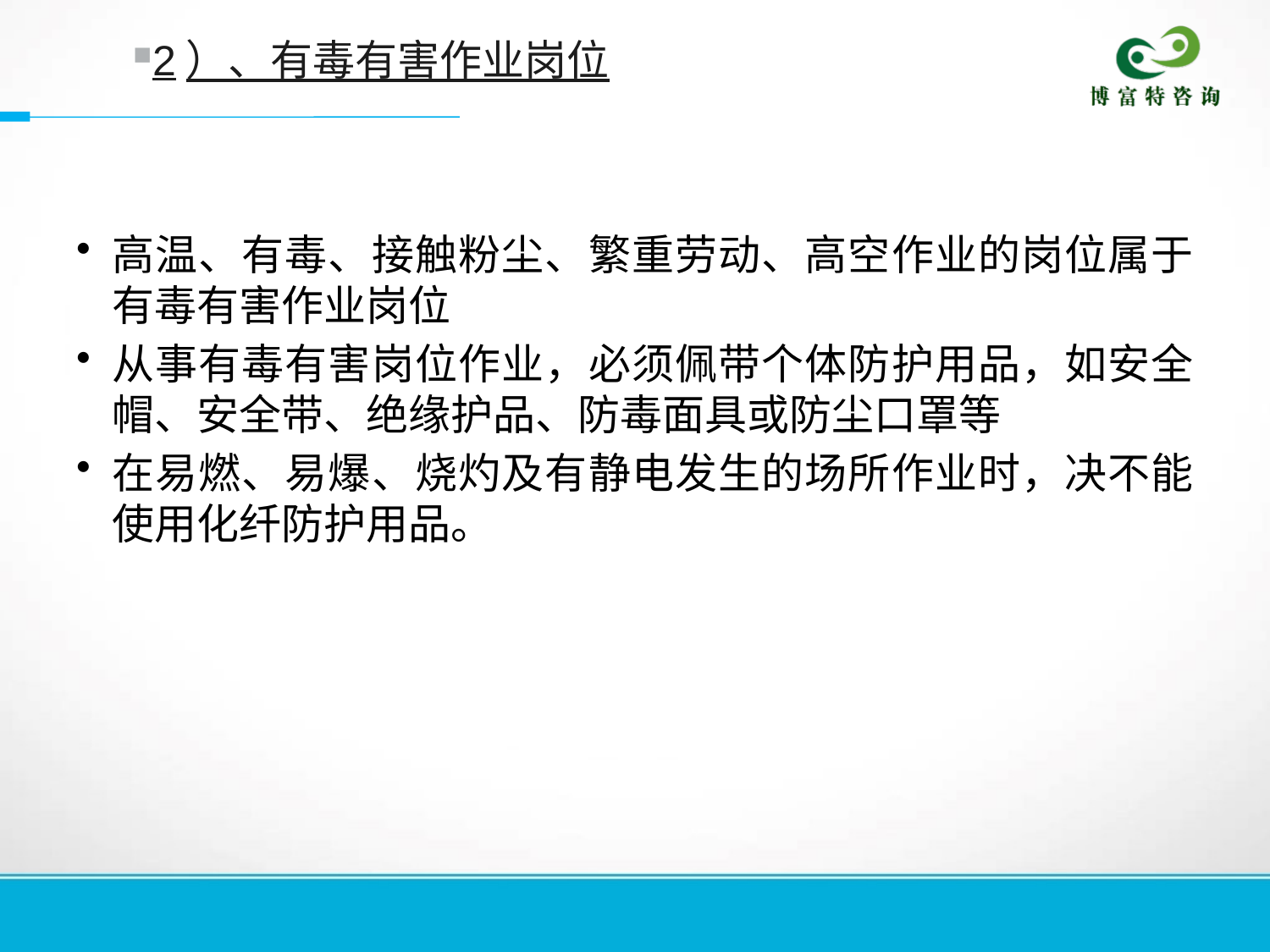

2）、有毒有害作业岗位
高温、有毒、接触粉尘、繁重劳动、高空作业的岗位属于有毒有害作业岗位
从事有毒有害岗位作业，必须佩带个体防护用品，如安全帽、安全带、绝缘护品、防毒面具或防尘口罩等
在易燃、易爆、烧灼及有静电发生的场所作业时，决不能使用化纤防护用品。